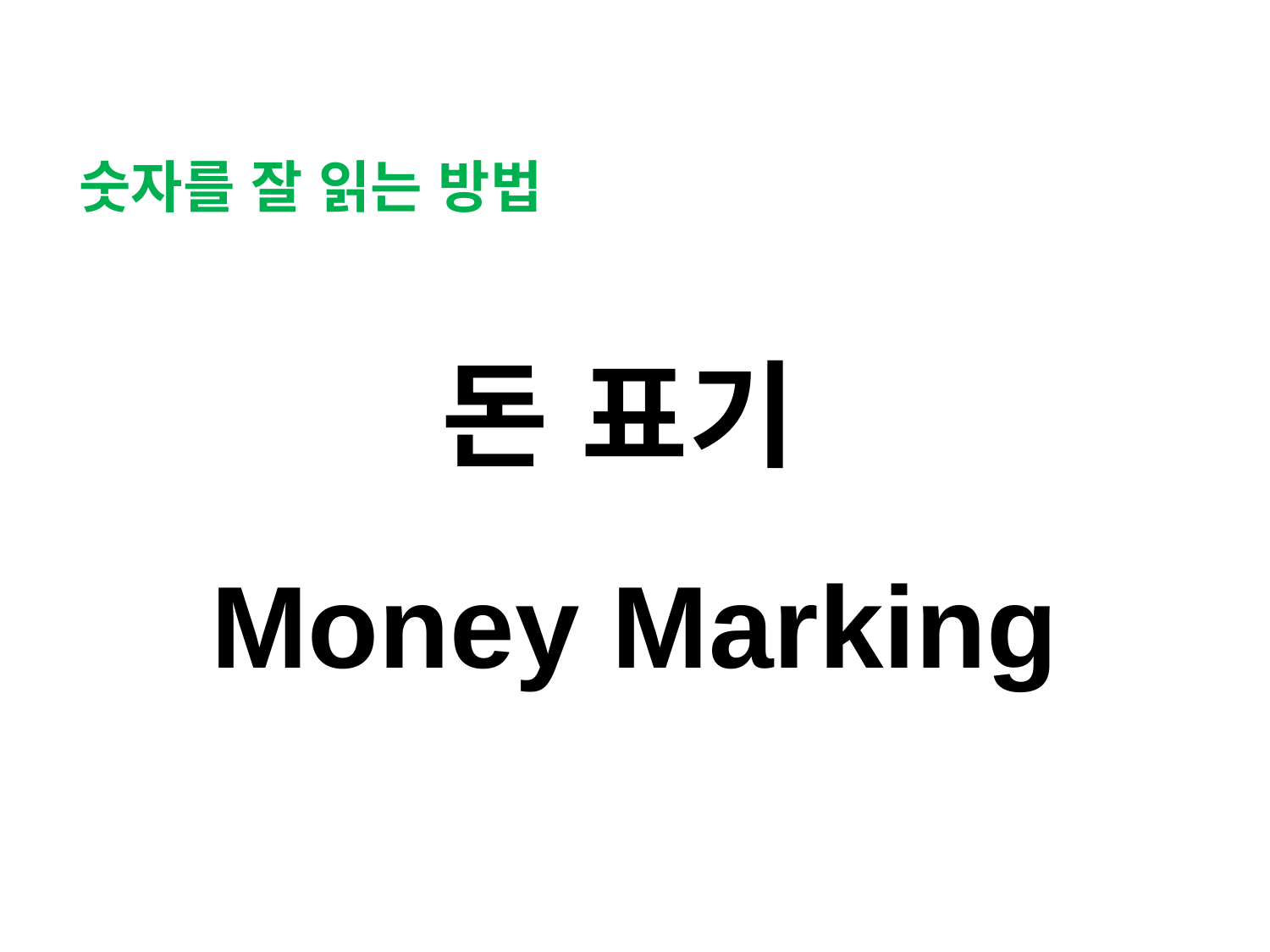

숫자를 잘 읽는 방법
돈 표기
Money Marking